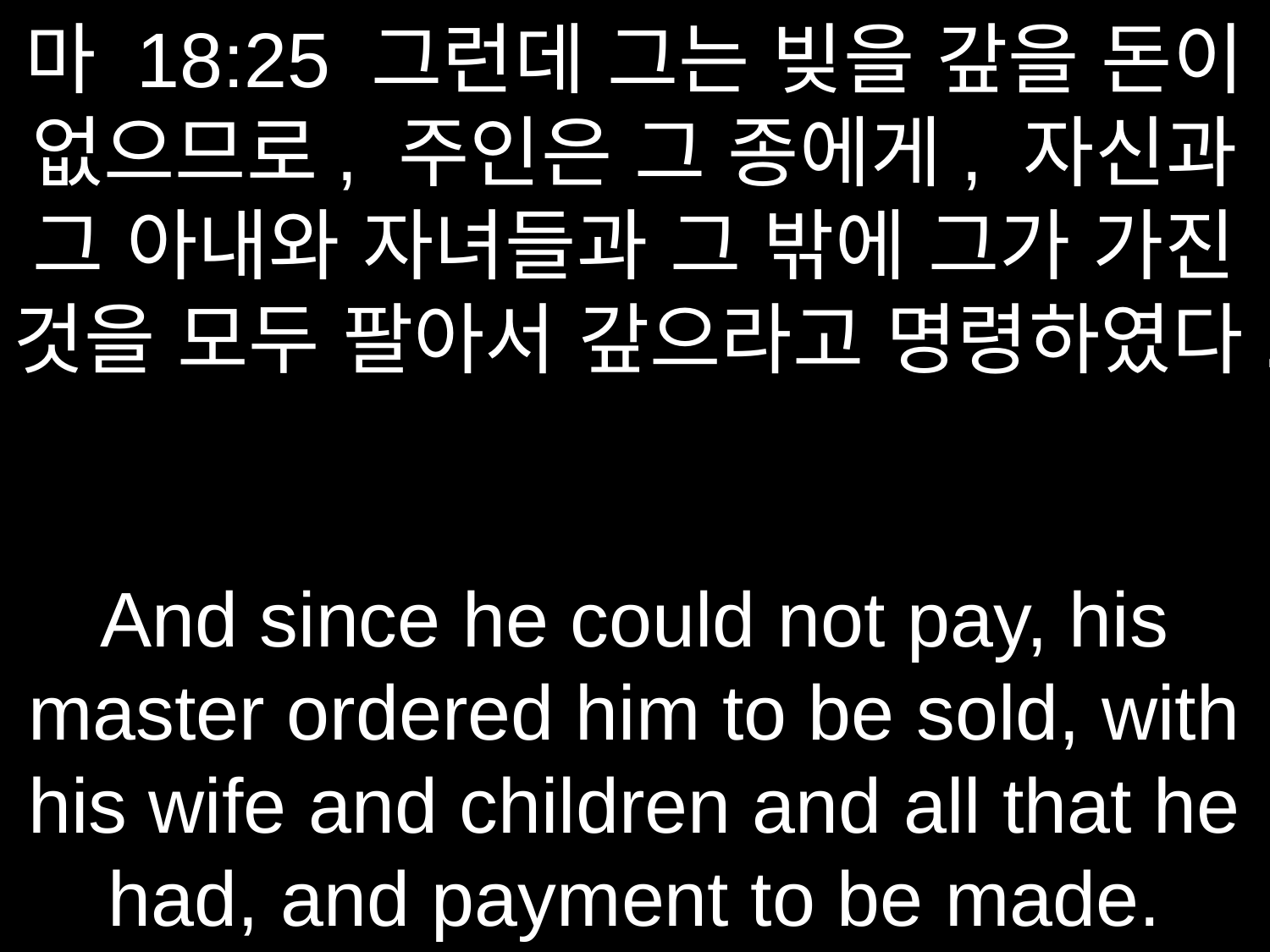

# 마 18:25 그런데 그는 빚을 갚을 돈이 없으므로, 주인은 그 종에게, 자신과 그 아내와 자녀들과 그 밖에 그가 가진 것을 모두 팔아서 갚으라고 명령하였다. And since he could not pay, his master ordered him to be sold, with his wife and children and all that he had, and payment to be made.